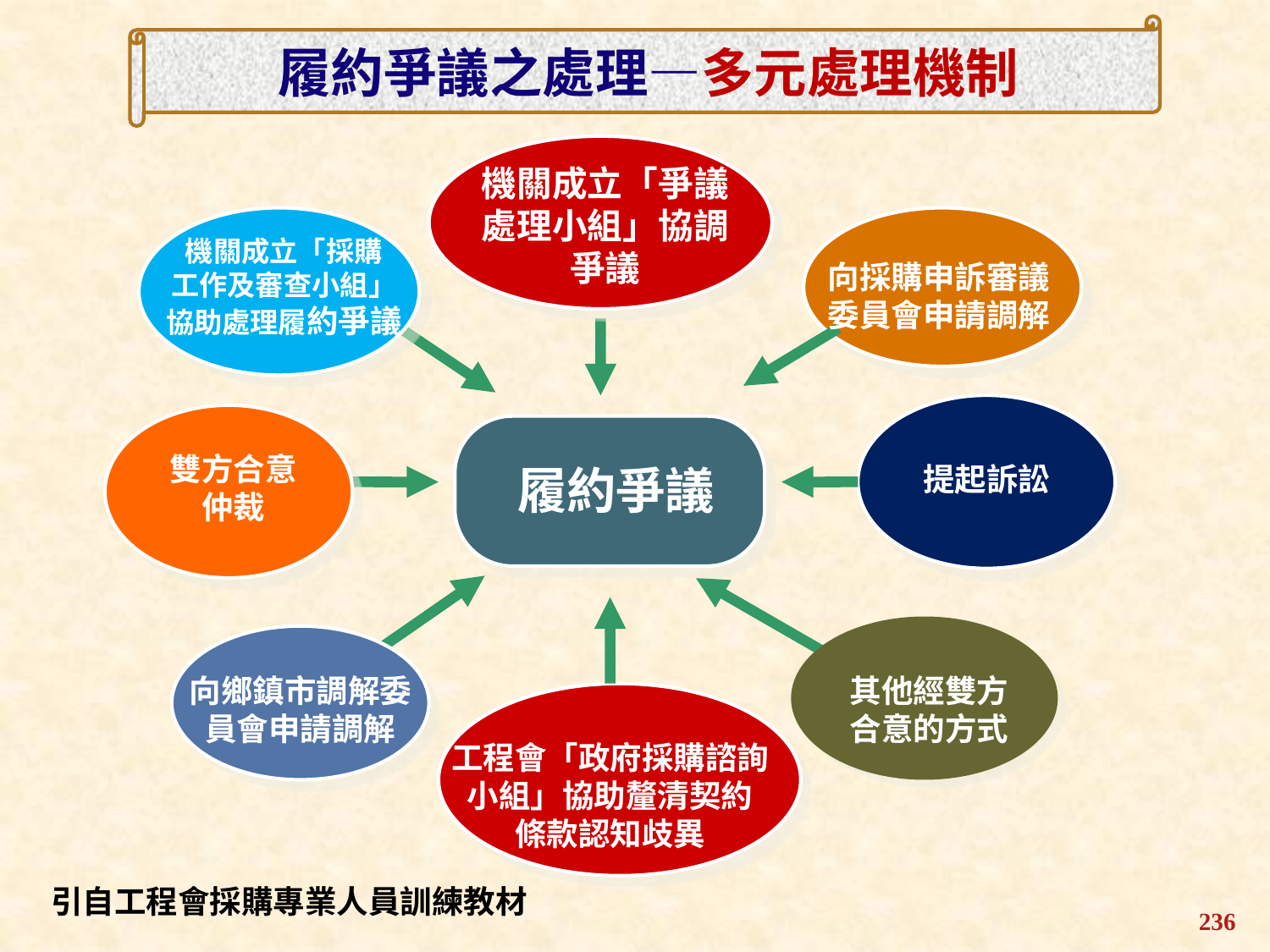

履約爭議之處理—多元處理機制

機關成立「爭議處理小組」協調爭議

機關成立「採購
工作及審查小組」協助處理履約爭議
向採購申訴審議委員會申請調解

雙方合意
仲裁
履約爭議
提起訴訟

向鄉鎮市調解委員會申請調解
其他經雙方
合意的方式

工程會「政府採購諮詢小組」協助釐清契約
條款認知歧異
引自工程會採購專業人員訓練教材
236